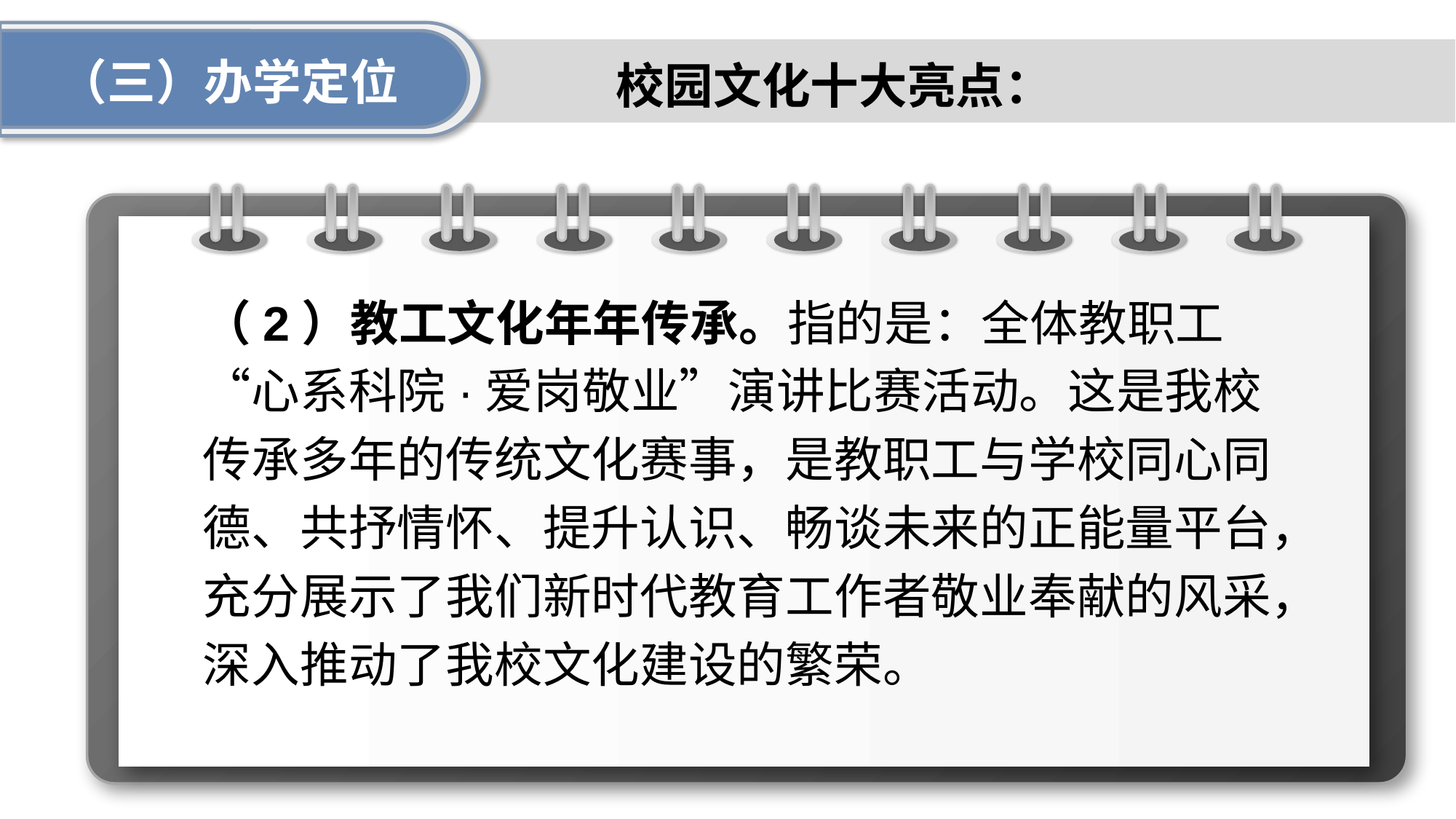

（三）办学定位
校园文化十大亮点：

（2）教工文化年年传承。指的是：全体教职工“心系科院·爱岗敬业”演讲比赛活动。这是我校传承多年的传统文化赛事，是教职工与学校同心同德、共抒情怀、提升认识、畅谈未来的正能量平台，充分展示了我们新时代教育工作者敬业奉献的风采，深入推动了我校文化建设的繁荣。